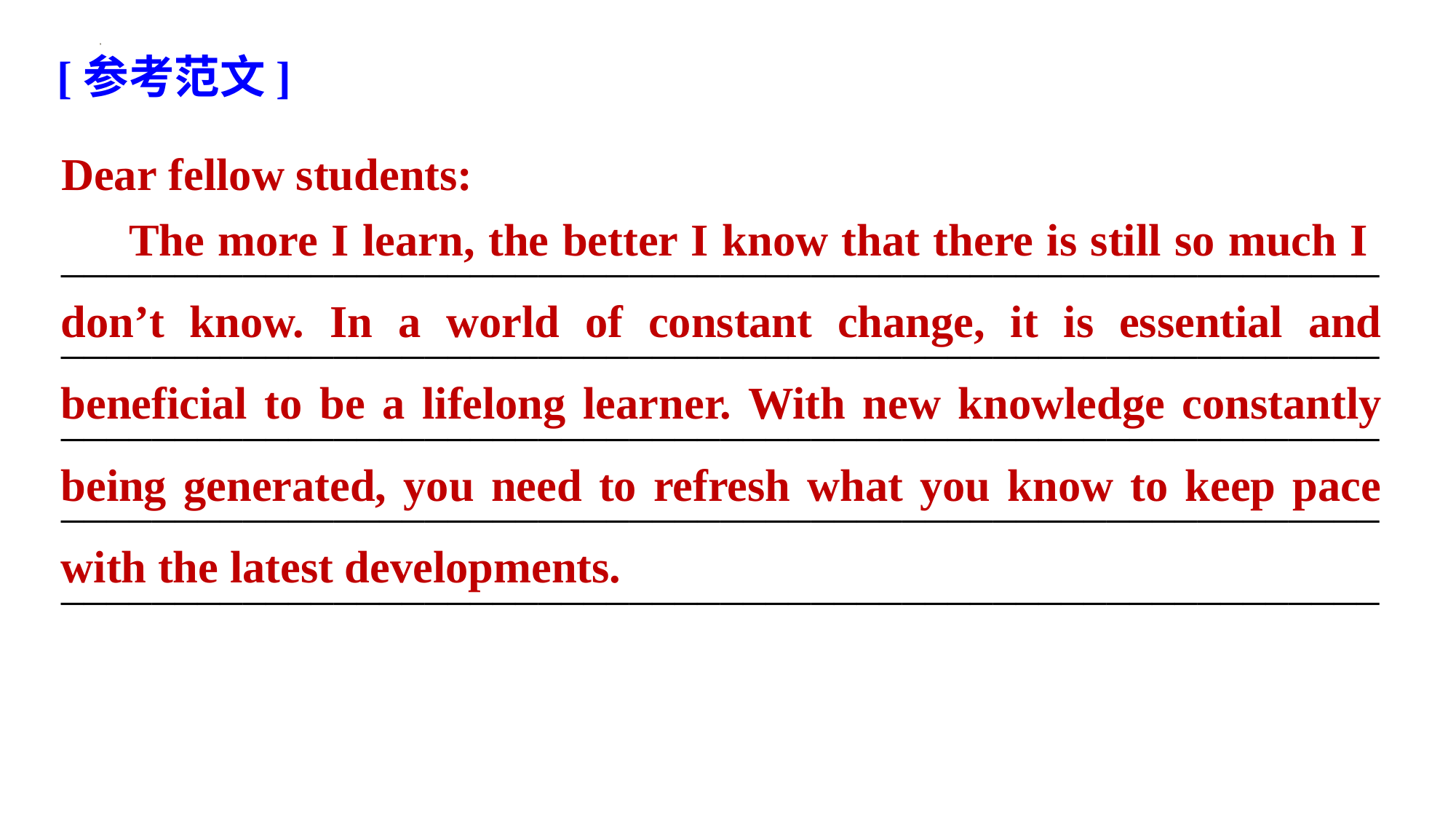

[参考范文]

Dear fellow students:
__________________________________________________________
________________________________________________________________________________________________________________________________________________________________________________________________________________________________________
     The more I learn, the better I know that there is still so much I  don’t know. In a world of constant change, it is essential and beneficial to be a lifelong learner. With new knowledge constantly being generated, you need to refresh what you know to keep pace with the latest developments.